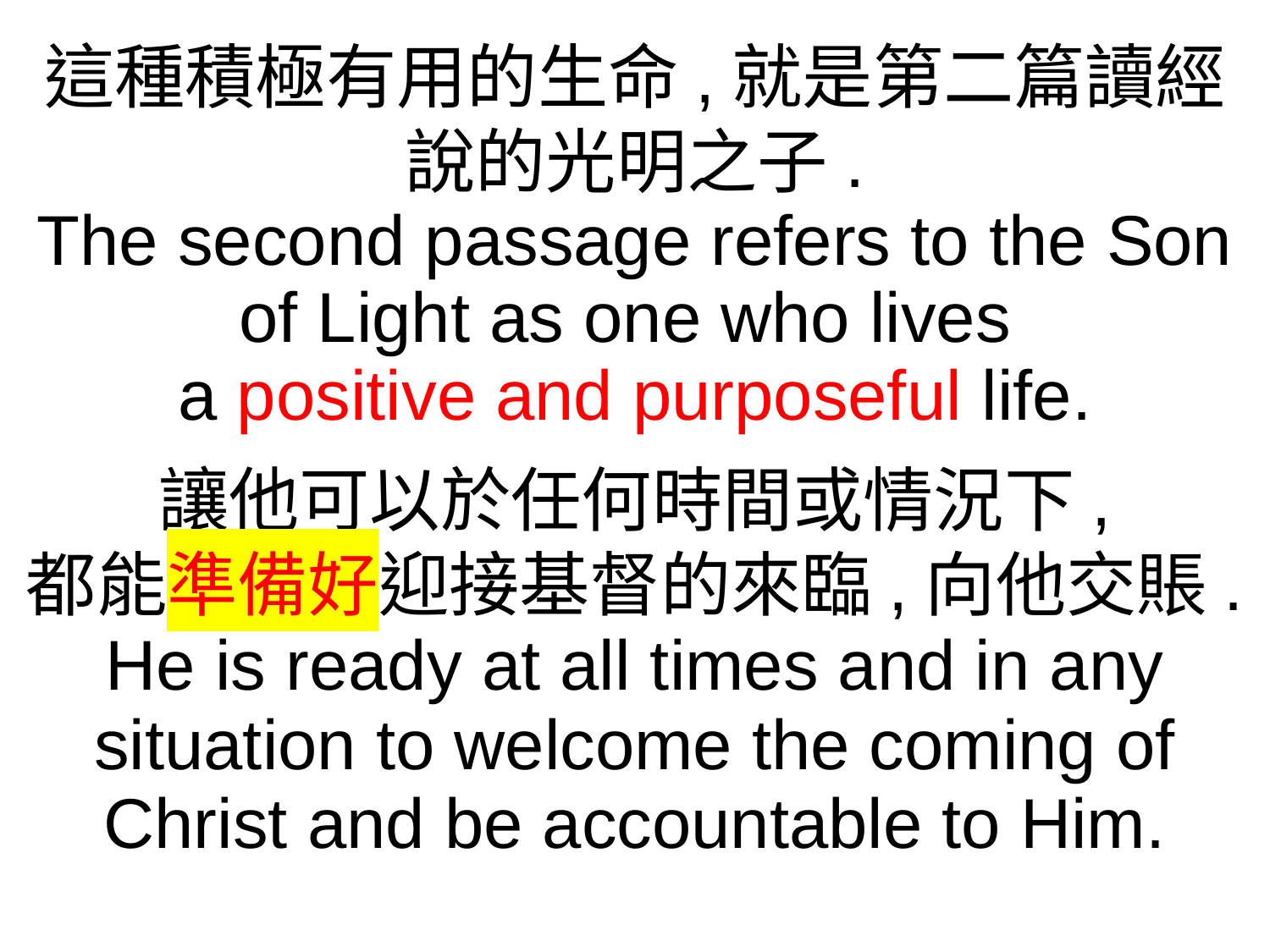

這種積極有用的生命,就是第二篇讀經
說的光明之子.
The second passage refers to the Son of Light as one who lives
a positive and purposeful life.
讓他可以於任何時間或情況下,
都能準備好迎接基督的來臨,向他交賬.
He is ready at all times and in any situation to welcome the coming of Christ and be accountable to Him.